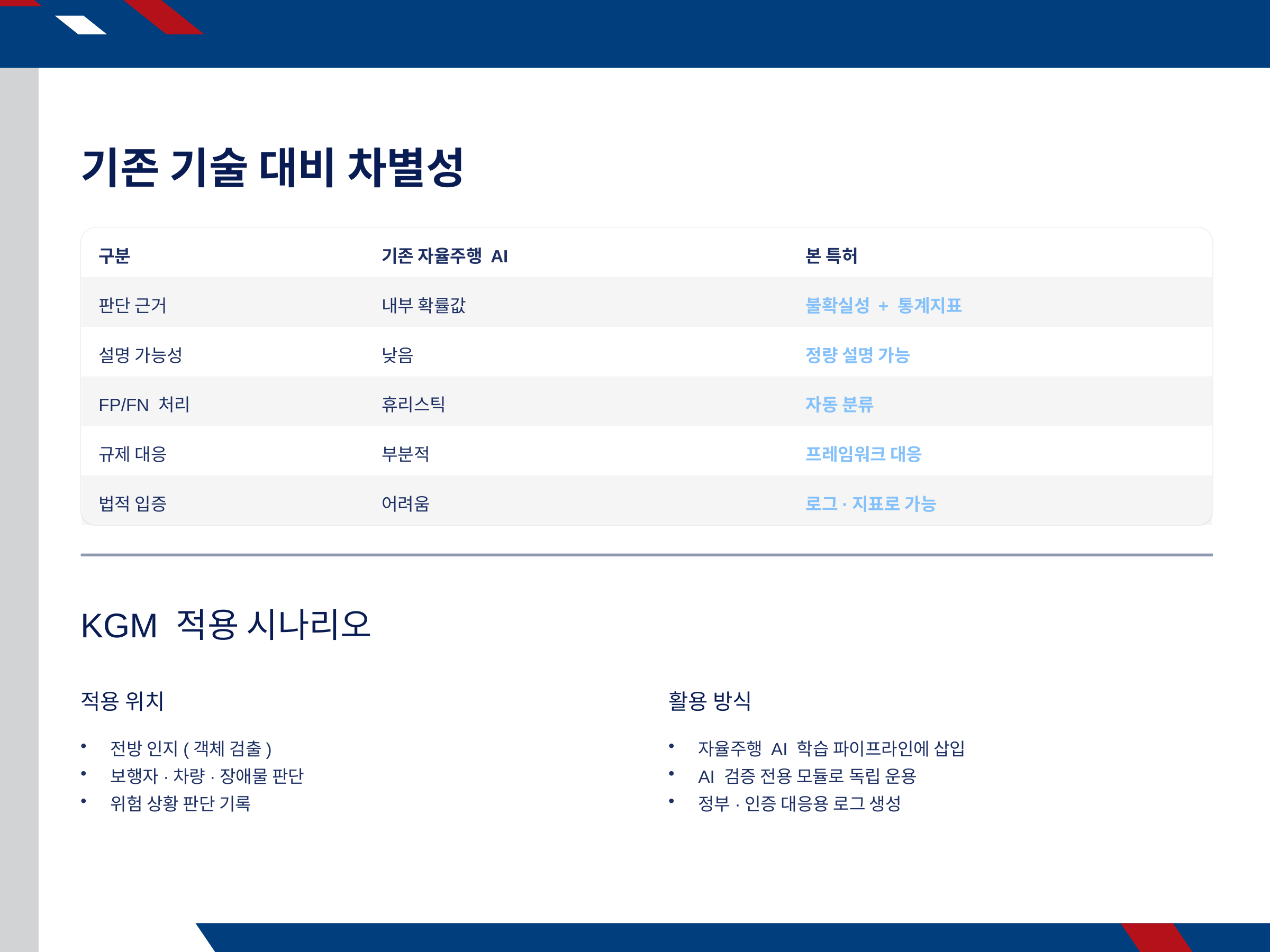

기존 기술 대비 차별성

구분
기존 자율주행 AI
본 특허

판단 근거
내부 확률값
불확실성 + 통계지표

설명 가능성
낮음
정량 설명 가능

FP/FN 처리
휴리스틱
자동 분류

규제 대응
부분적
프레임워크 대응

법적 입증
어려움
로그·지표로 가능

KGM 적용 시나리오
적용 위치
활용 방식
전방 인지(객체 검출)
보행자·차량·장애물 판단
위험 상황 판단 기록
자율주행 AI 학습 파이프라인에 삽입
AI 검증 전용 모듈로 독립 운용
정부·인증 대응용 로그 생성